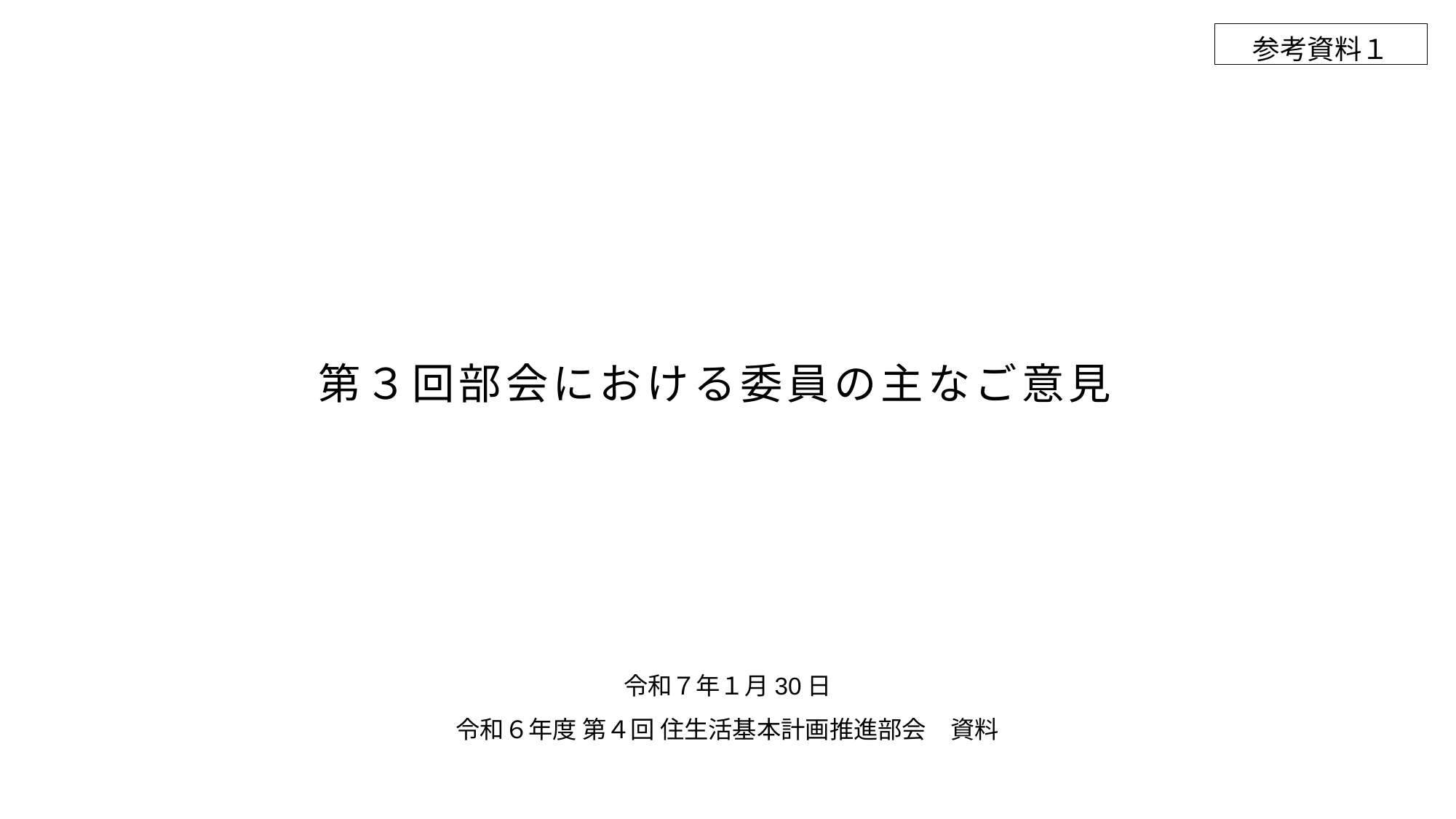

参考資料１
第３回部会における委員の主なご意見
令和７年１月30日
令和６年度 第４回 住生活基本計画推進部会　資料